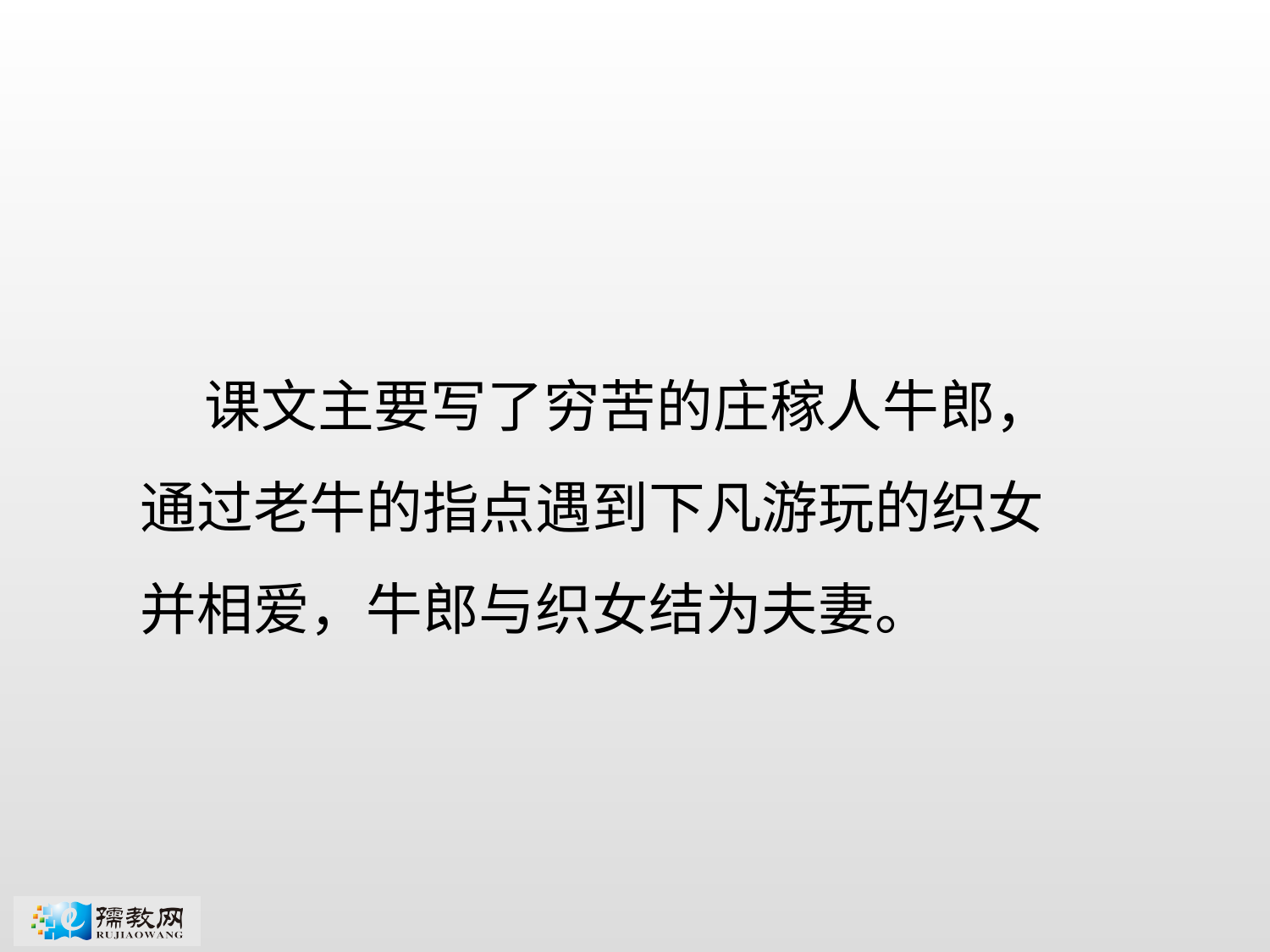

课文主要写了穷苦的庄稼人牛郎，通过老牛的指点遇到下凡游玩的织女并相爱，牛郎与织女结为夫妻。